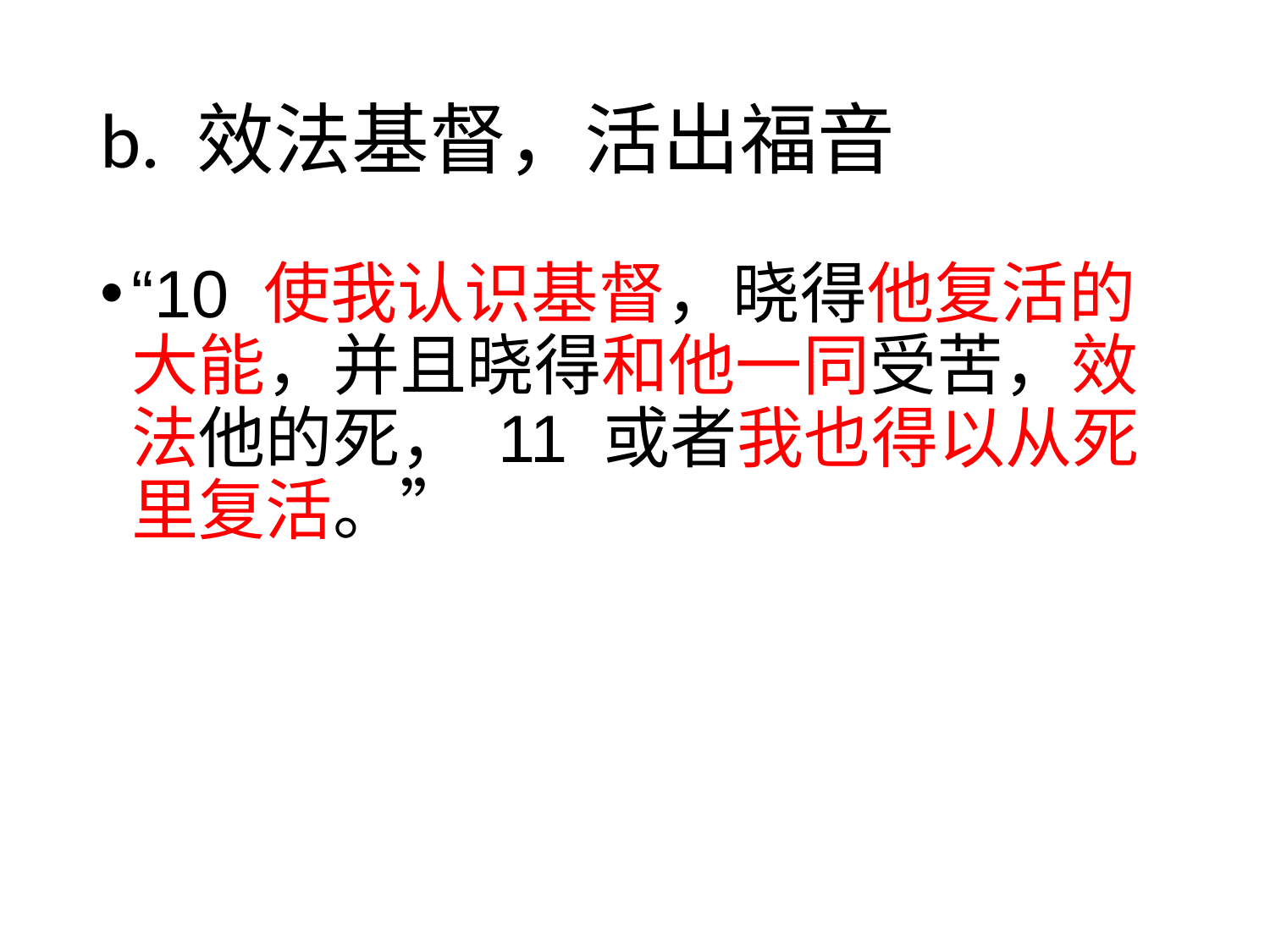

# b. 效法基督，活出福音
“10 使我认识基督，晓得他复活的大能，并且晓得和他一同受苦，效法他的死， 11 或者我也得以从死里复活。”